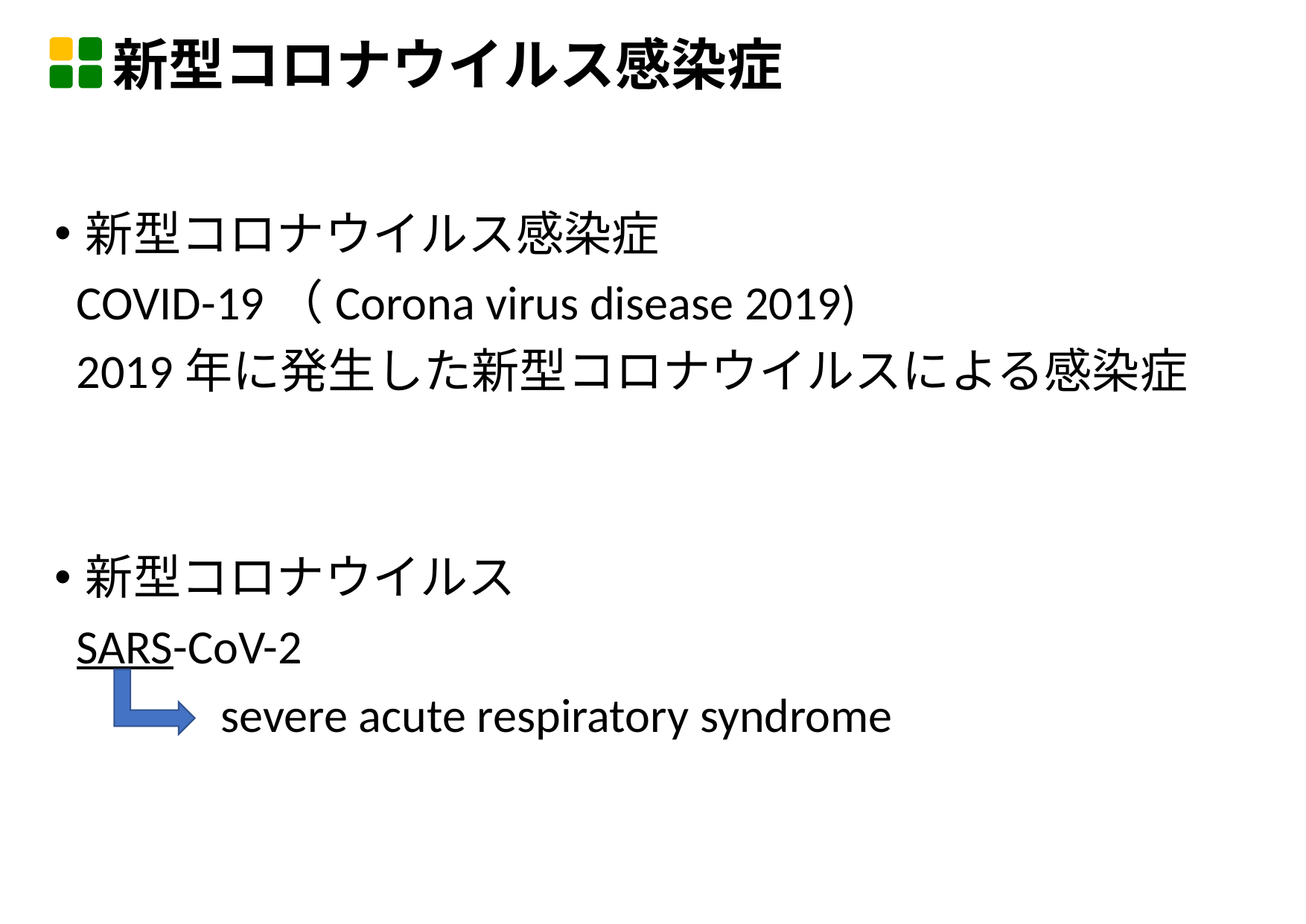

新型コロナウイルス感染症

新型コロナウイルス感染症
  COVID-19（Corona virus disease 2019)
  2019年に発生した新型コロナウイルスによる感染症

新型コロナウイルス
  SARS-CoV-2
　　　 severe acute respiratory syndrome